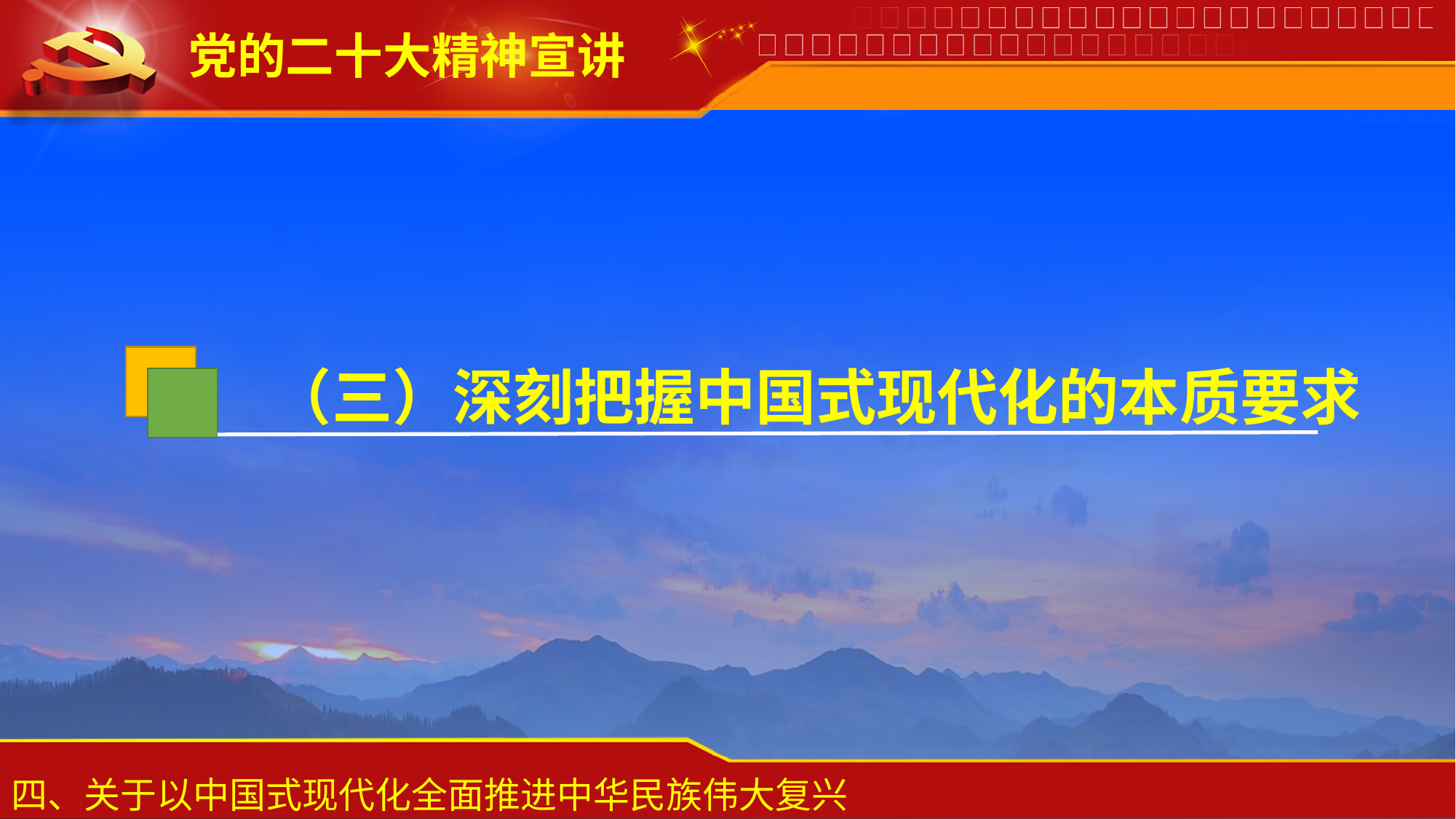

党的二十大精神宣讲

（三）深刻把握中国式现代化的本质要求

四、关于以中国式现代化全面推进中华民族伟大复兴